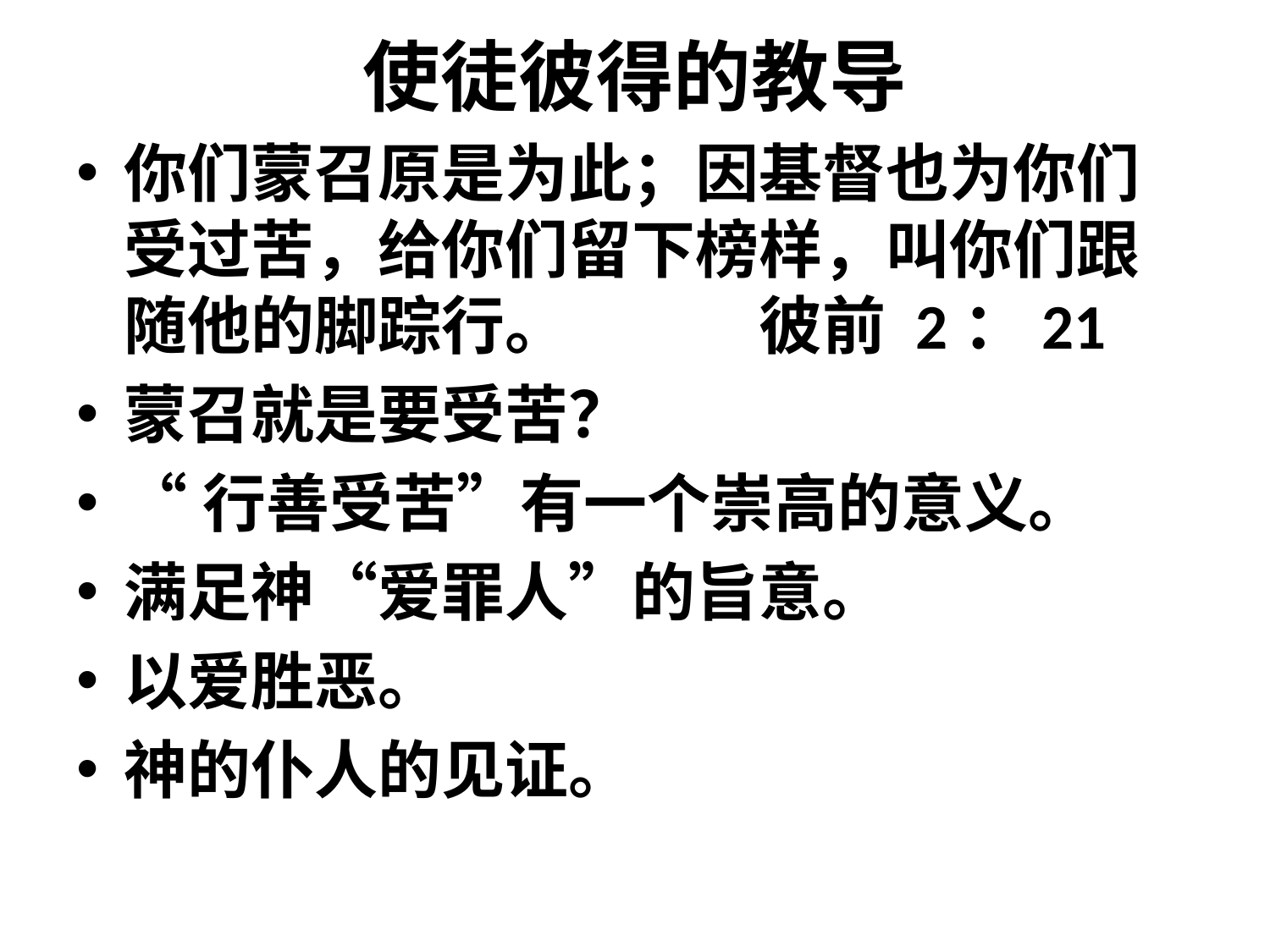

# 使徒彼得的教导
你们蒙召原是为此；因基督也为你们受过苦，给你们留下榜样，叫你们跟随他的脚踪行。		彼前 2：21
蒙召就是要受苦？
“行善受苦”有一个崇高的意义。
满足神“爱罪人”的旨意。
以爱胜恶。
神的仆人的见证。